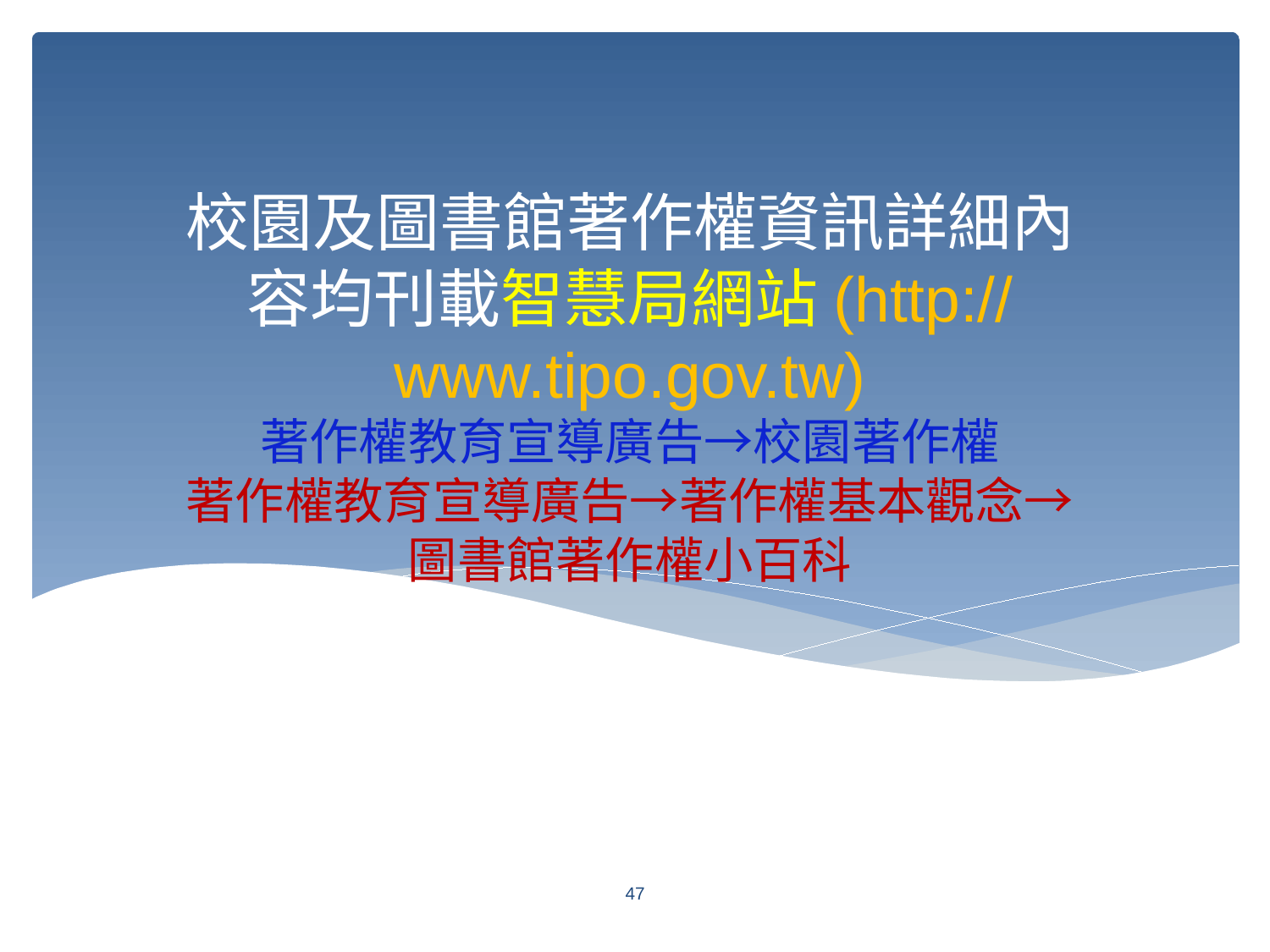

# 校園及圖書館著作權資訊詳細內容均刊載智慧局網站(http://www.tipo.gov.tw) 著作權教育宣導廣告→校園著作權 著作權教育宣導廣告→著作權基本觀念→圖書館著作權小百科
47